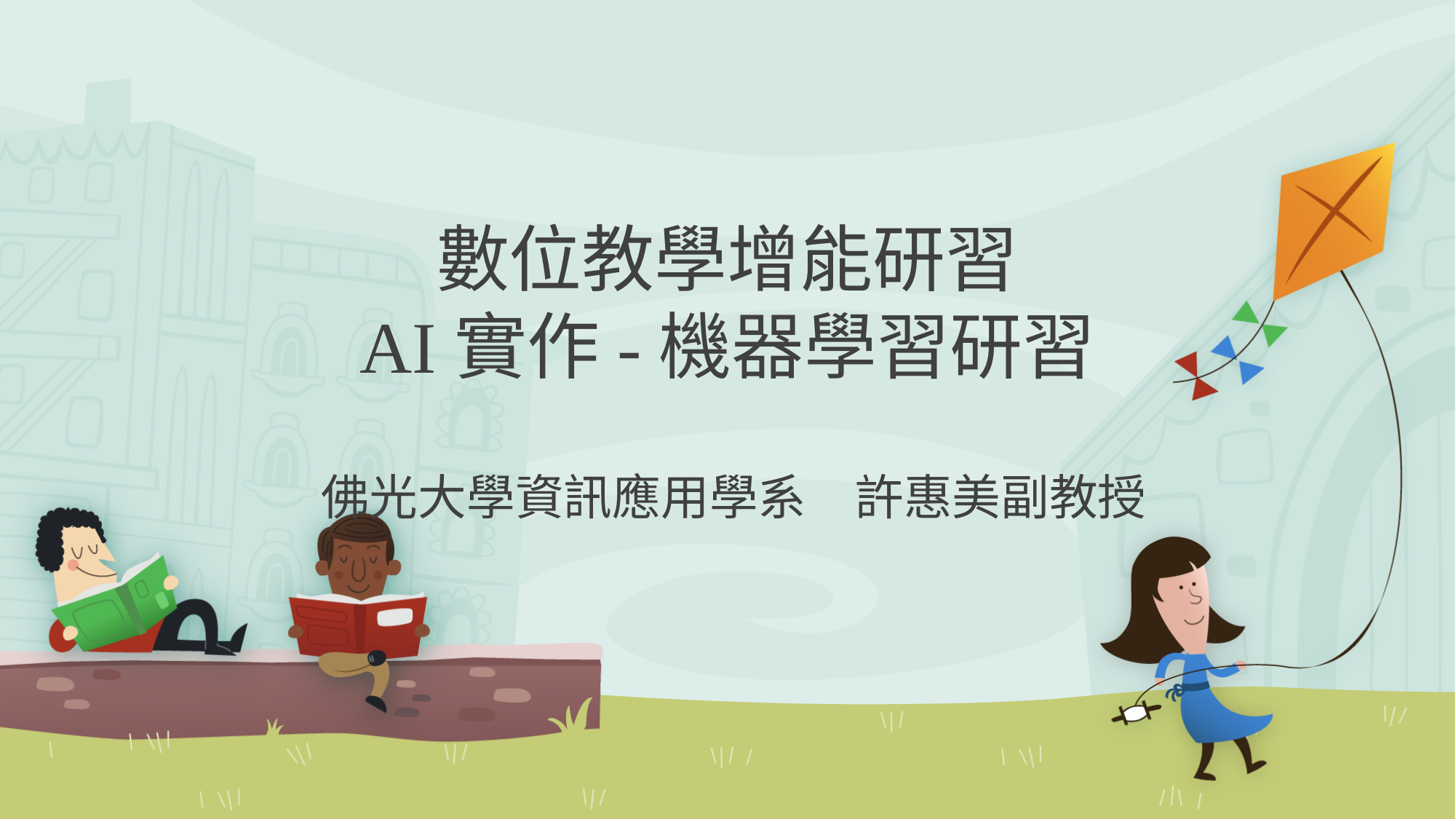

# 數位教學增能研習 AI實作-機器學習研習
佛光大學資訊應用學系　許惠美副教授